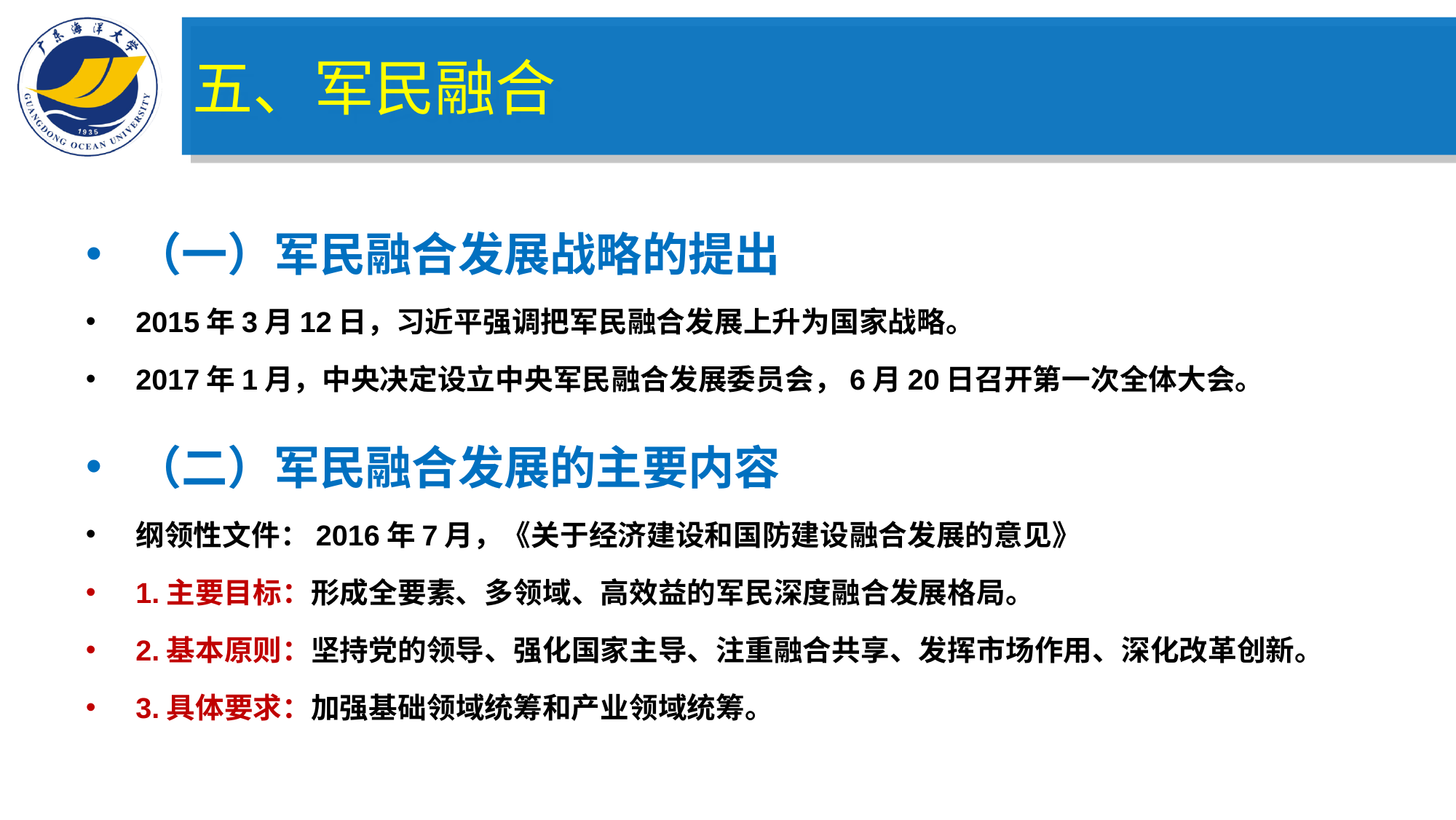

五、军民融合
（一）军民融合发展战略的提出
2015年3月12日，习近平强调把军民融合发展上升为国家战略。
2017年1月，中央决定设立中央军民融合发展委员会，6月20日召开第一次全体大会。
（二）军民融合发展的主要内容
纲领性文件：2016年7月，《关于经济建设和国防建设融合发展的意见》
1.主要目标：形成全要素、多领域、高效益的军民深度融合发展格局。
2.基本原则：坚持党的领导、强化国家主导、注重融合共享、发挥市场作用、深化改革创新。
3.具体要求：加强基础领域统筹和产业领域统筹。